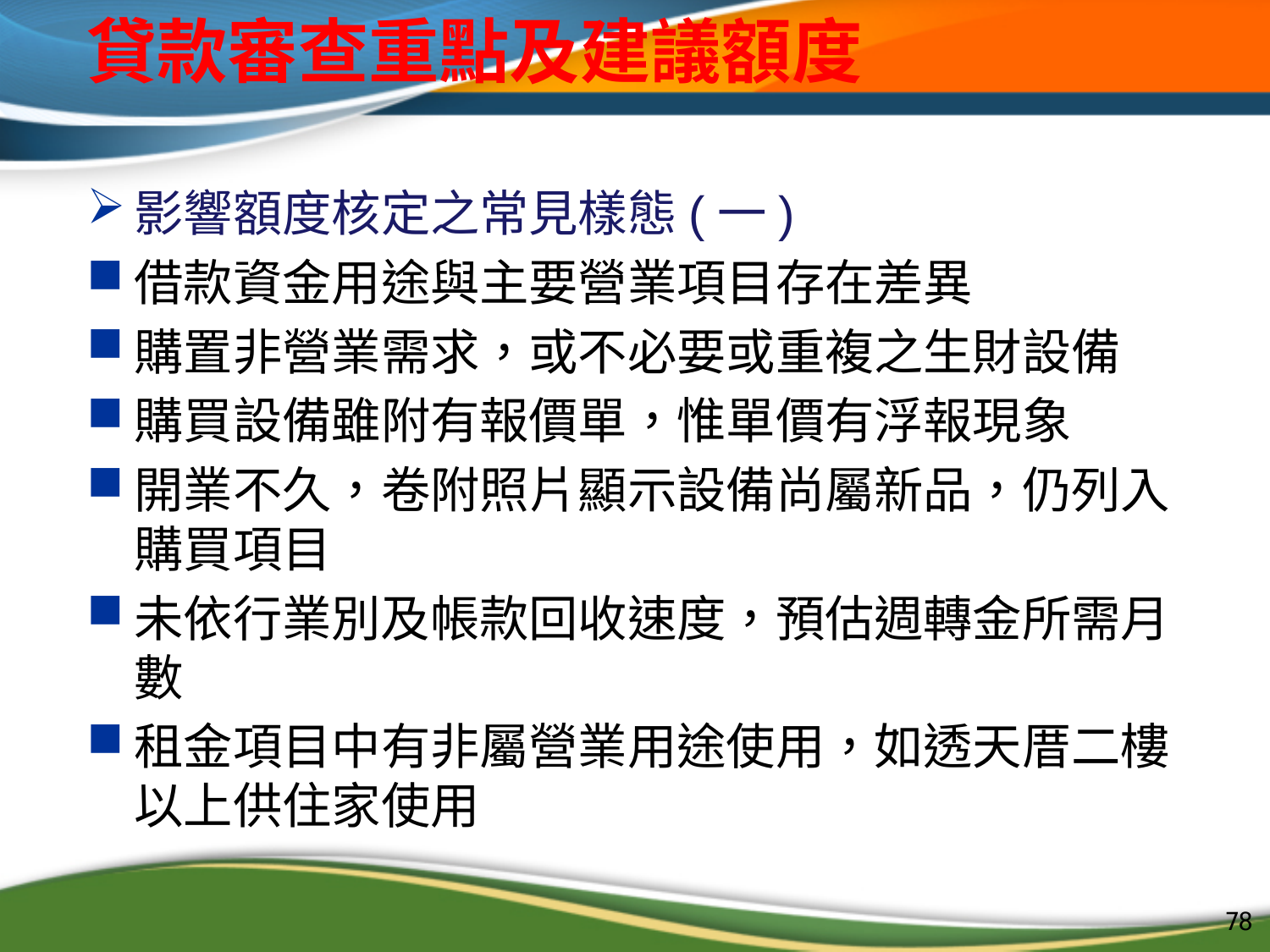

# 貸款審查重點及建議額度
影響額度核定之常見樣態(一)
借款資金用途與主要營業項目存在差異
購置非營業需求，或不必要或重複之生財設備
購買設備雖附有報價單，惟單價有浮報現象
開業不久，卷附照片顯示設備尚屬新品，仍列入購買項目
未依行業別及帳款回收速度，預估週轉金所需月數
租金項目中有非屬營業用途使用，如透天厝二樓以上供住家使用
78